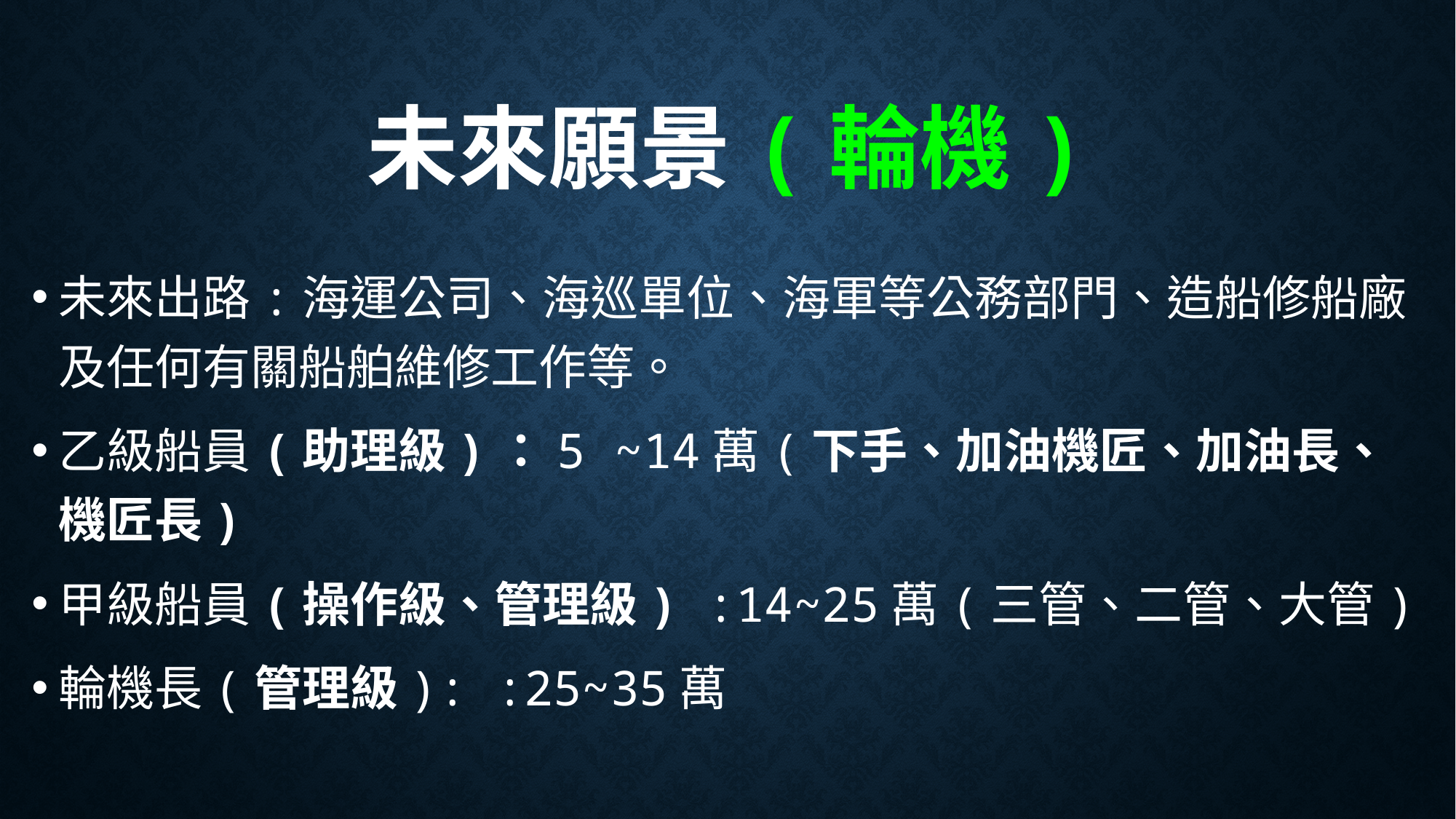

# 未來願景(輪機)
未來出路:海運公司、海巡單位、海軍等公務部門、造船修船廠及任何有關船舶維修工作等。
乙級船員(助理級)：5 ~14萬(下手、加油機匠、加油長、機匠長)
甲級船員(操作級、管理級) :14~25萬(三管、二管、大管)
輪機長(管理級): :25~35萬